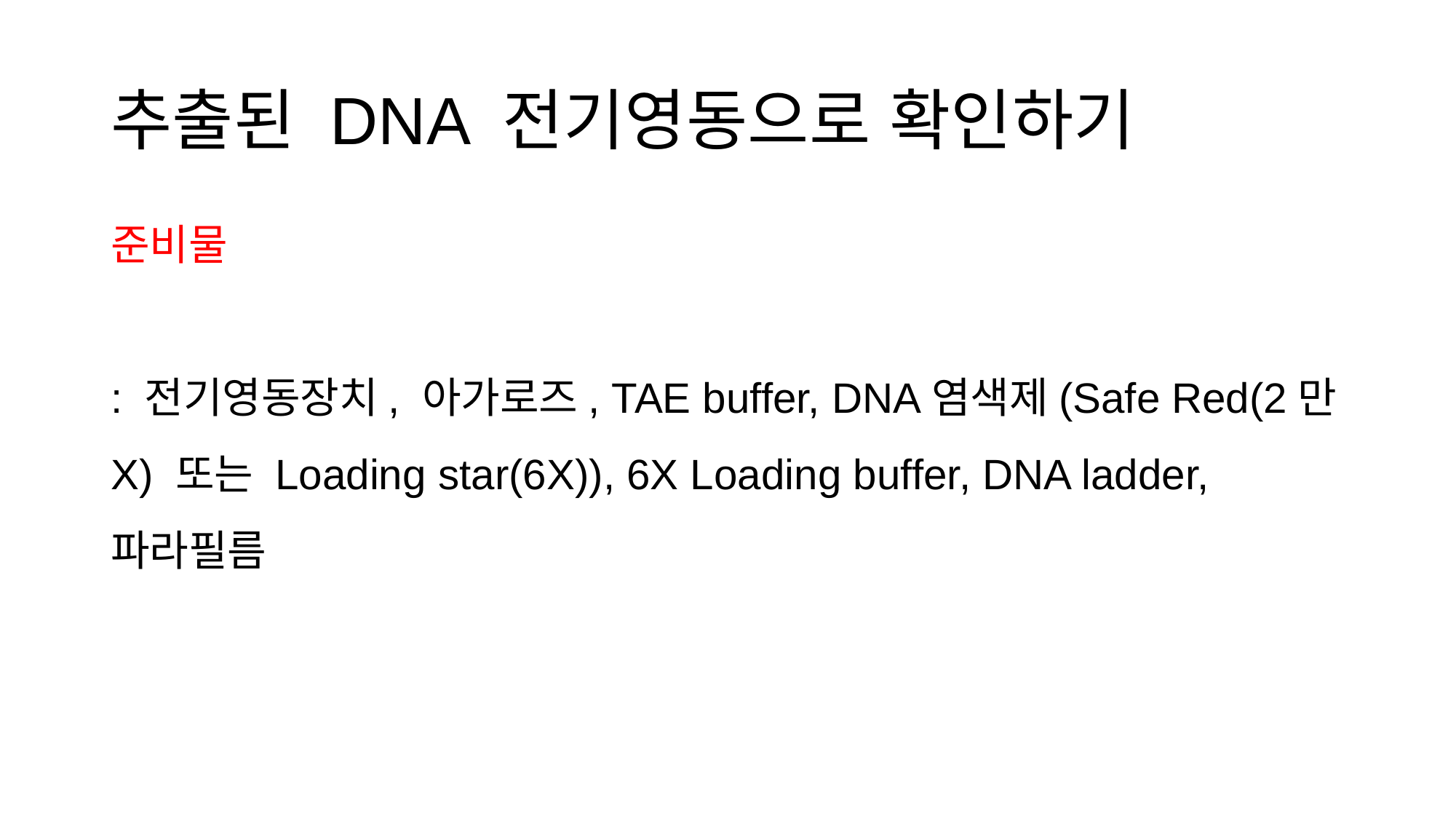

# 추출된 DNA 전기영동으로 확인하기
준비물

: 전기영동장치, 아가로즈, TAE buffer, DNA염색제(Safe Red(2만X) 또는 Loading star(6X)), 6X Loading buffer, DNA ladder, 파라필름